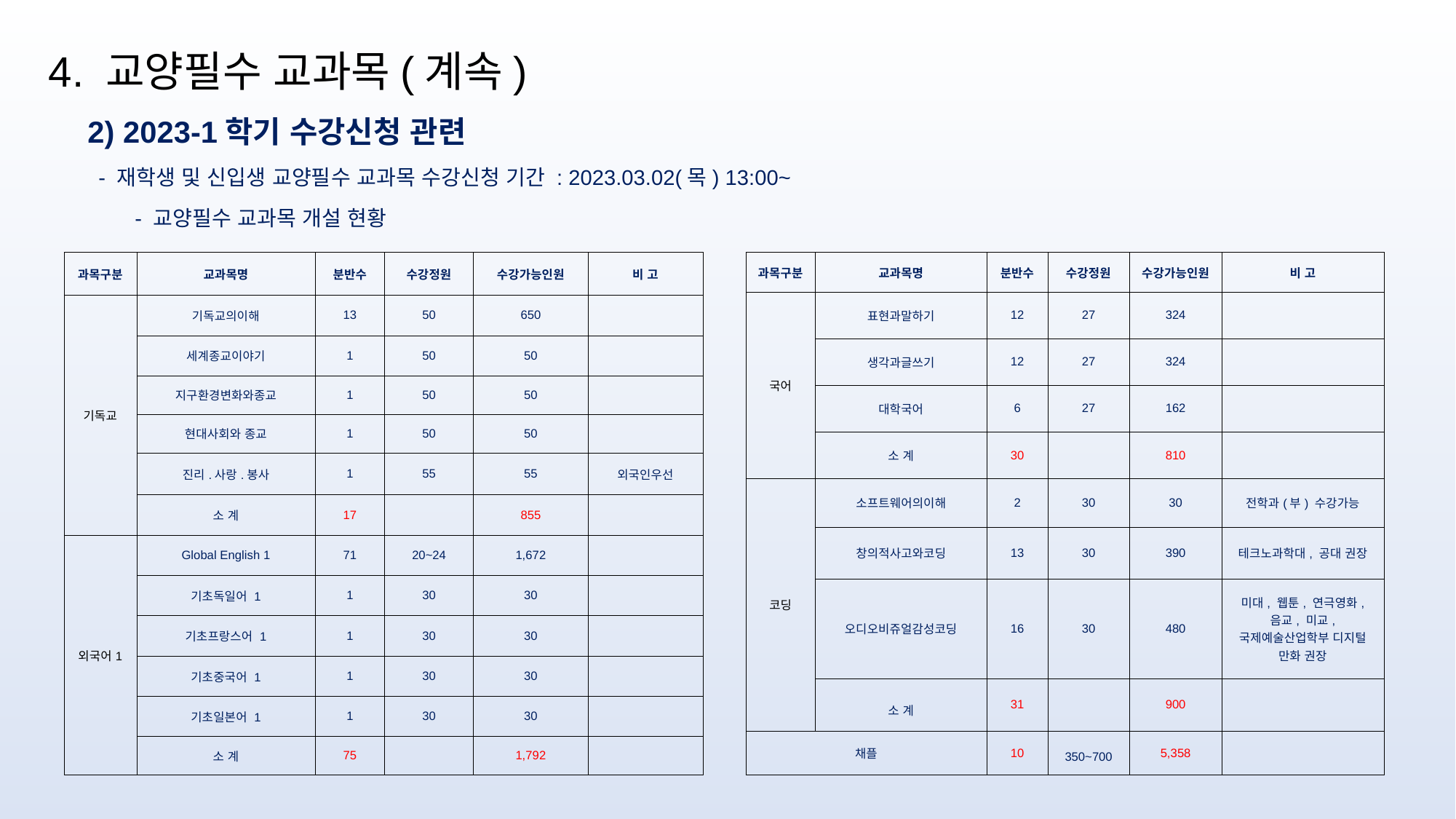

4. 교양필수 교과목(계속)
  2) 2023-1학기 수강신청 관련
     - 재학생 및 신입생 교양필수 교과목 수강신청 기간 : 2023.03.02(목) 13:00~
          - 교양필수 교과목 개설 현황
| 과목구분 | 교과목명 | 분반수 | 수강정원 | 수강가능인원 | 비 고 |
| --- | --- | --- | --- | --- | --- |
| 기독교 | 기독교의이해 | 13 | 50 | 650 |  |
|  | 세계종교이야기 | 1 | 50 | 50 |  |
|  | 지구환경변화와종교 | 1 | 50 | 50 |  |
|  | 현대사회와 종교 | 1 | 50 | 50 |  |
|  | 진리.사랑.봉사 | 1 | 55 | 55 | 외국인우선 |
|  | 소 계 | 17 |  | 855 |  |
| 외국어1 | Global English 1 | 71 | 20~24 | 1,672 |  |
|  | 기초독일어 1 | 1 | 30 | 30 |  |
|  | 기초프랑스어 1 | 1 | 30 | 30 |  |
|  | 기초중국어 1 | 1 | 30 | 30 |  |
|  | 기초일본어 1 | 1 | 30 | 30 |  |
|  | 소 계 | 75 |  | 1,792 |  |
| 과목구분 | 교과목명 | 분반수 | 수강정원 | 수강가능인원 | 비 고 |
| --- | --- | --- | --- | --- | --- |
| 국어 | 표현과말하기 | 12 | 27 | 324 |  |
|  | 생각과글쓰기 | 12 | 27 | 324 |  |
|  | 대학국어 | 6 | 27 | 162 |  |
|  | 소 계 | 30 |  | 810 |  |
| 코딩 | 소프트웨어의이해 | 2 | 30 | 30 | 전학과(부) 수강가능 |
|  | 창의적사고와코딩 | 13 | 30 | 390 | 테크노과학대, 공대 권장 |
|  | 오디오비쥬얼감성코딩 | 16 | 30 | 480 | 미대, 웹툰, 연극영화, 음교, 미교, 국제예술산업학부 디지털 만화 권장 |
|  | 소 계 | 31 |  | 900 |  |
| 채플 |  | 10 | 350~700 | 5,358 |  |